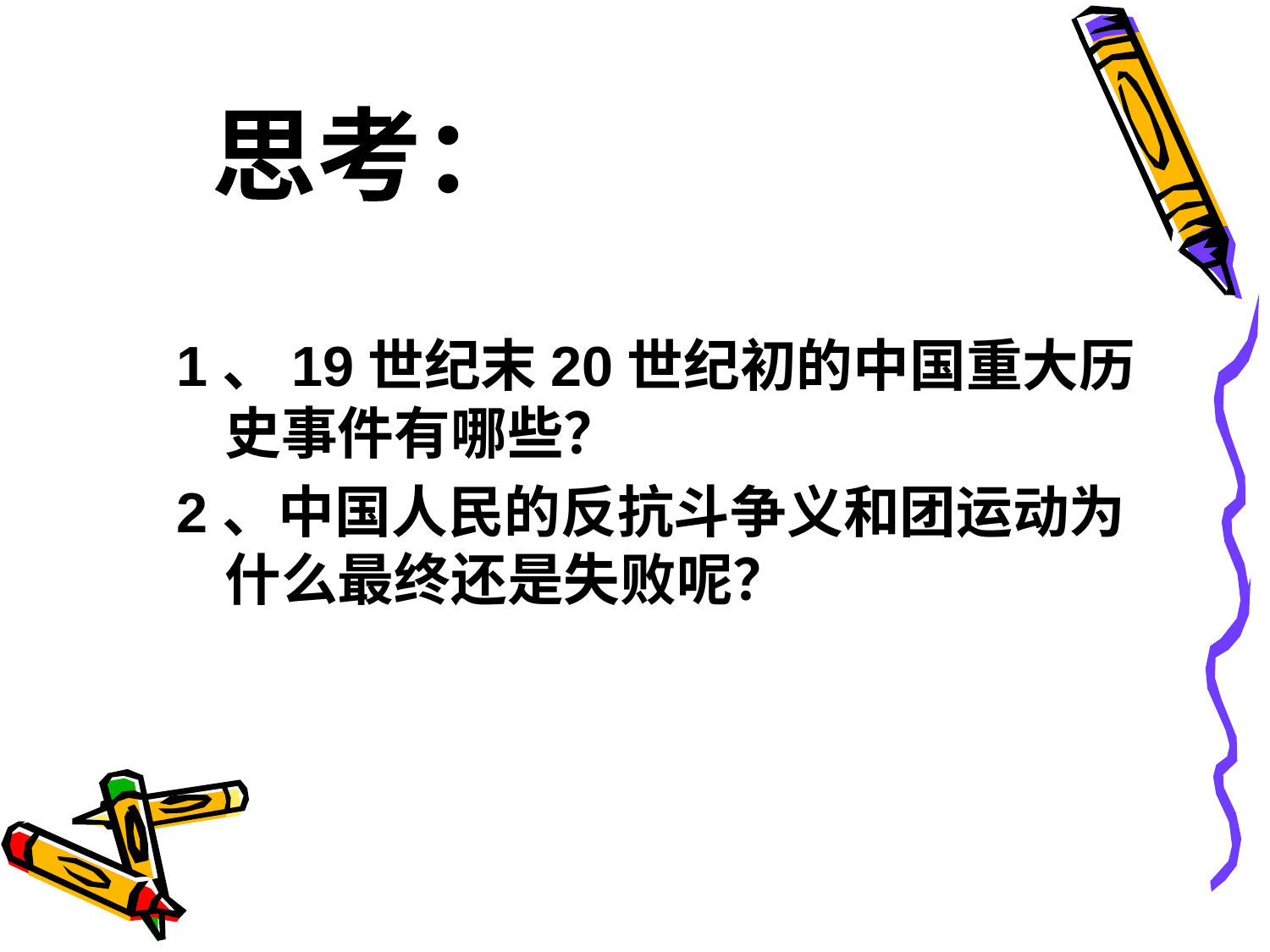

思考：
1、19世纪末20世纪初的中国重大历史事件有哪些？
2、中国人民的反抗斗争义和团运动为什么最终还是失败呢？